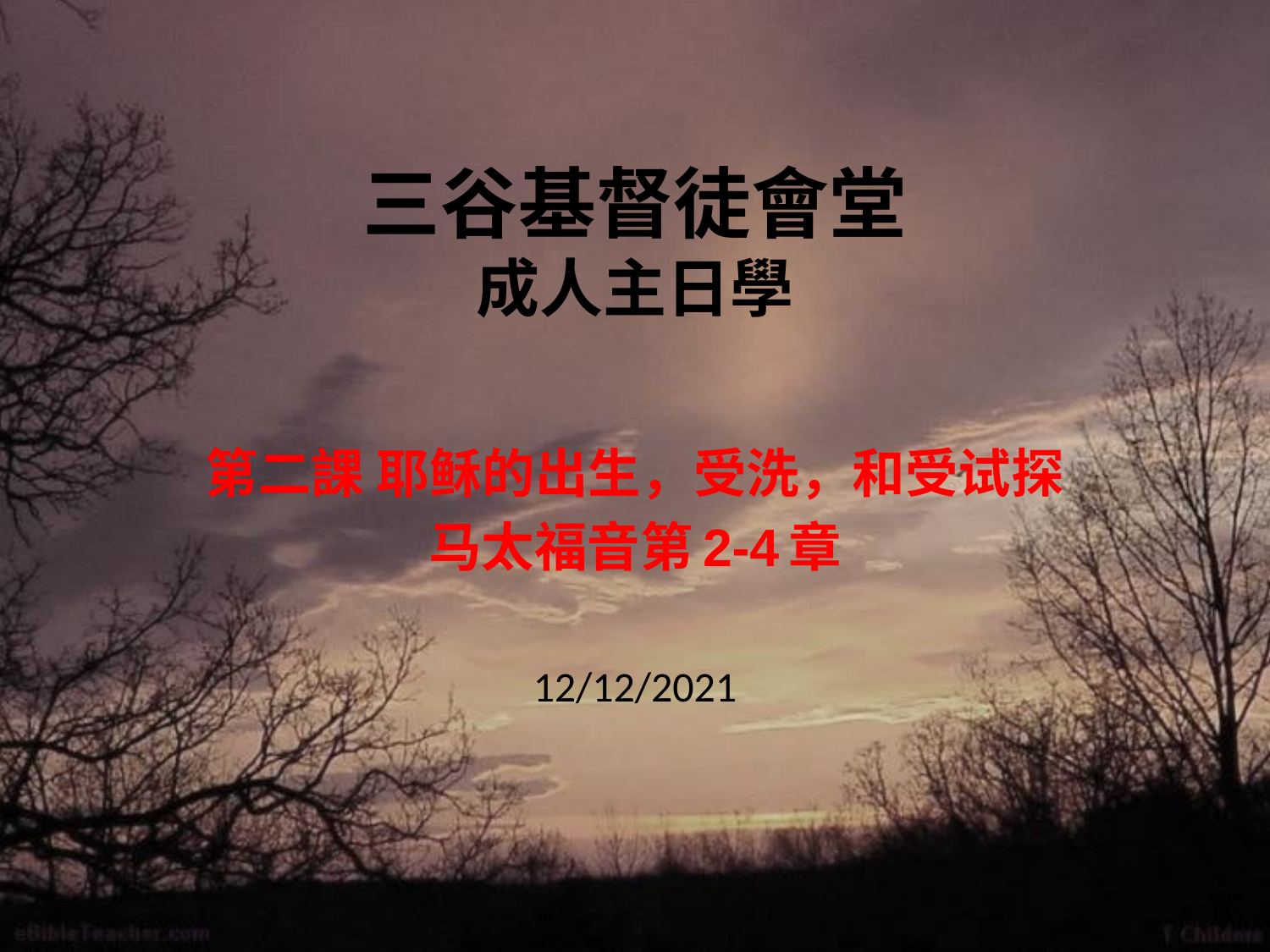

# 三谷基督徒會堂 成人主日學
第二課 耶稣的出生，受洗，和受试探
马太福音第2-4章

12/12/2021